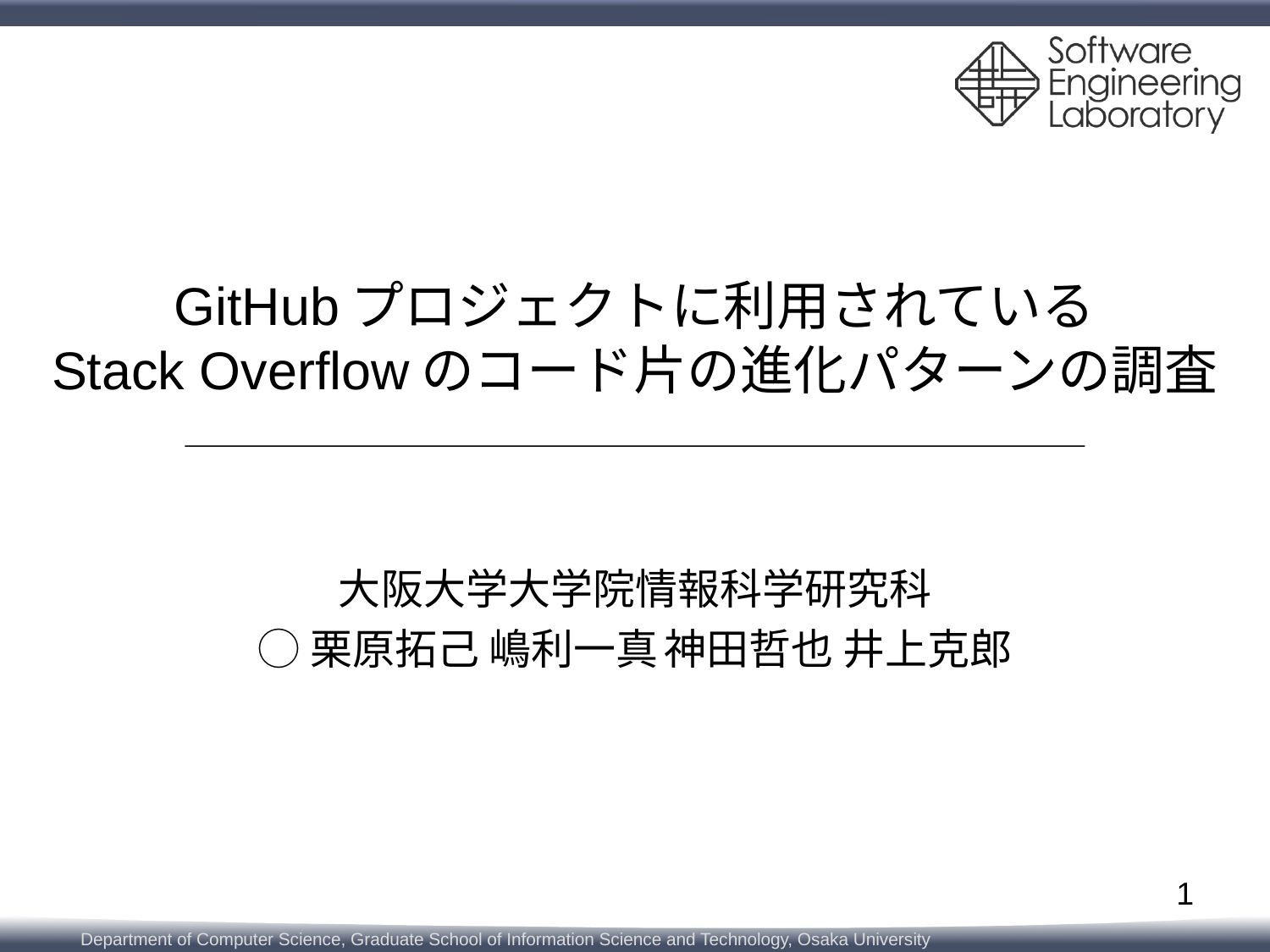

# GitHubプロジェクトに利用されている Stack Overflowのコード片の進化パターンの調査
大阪大学大学院情報科学研究科
◯栗原拓己 嶋利一真 神田哲也 井上克郎
1